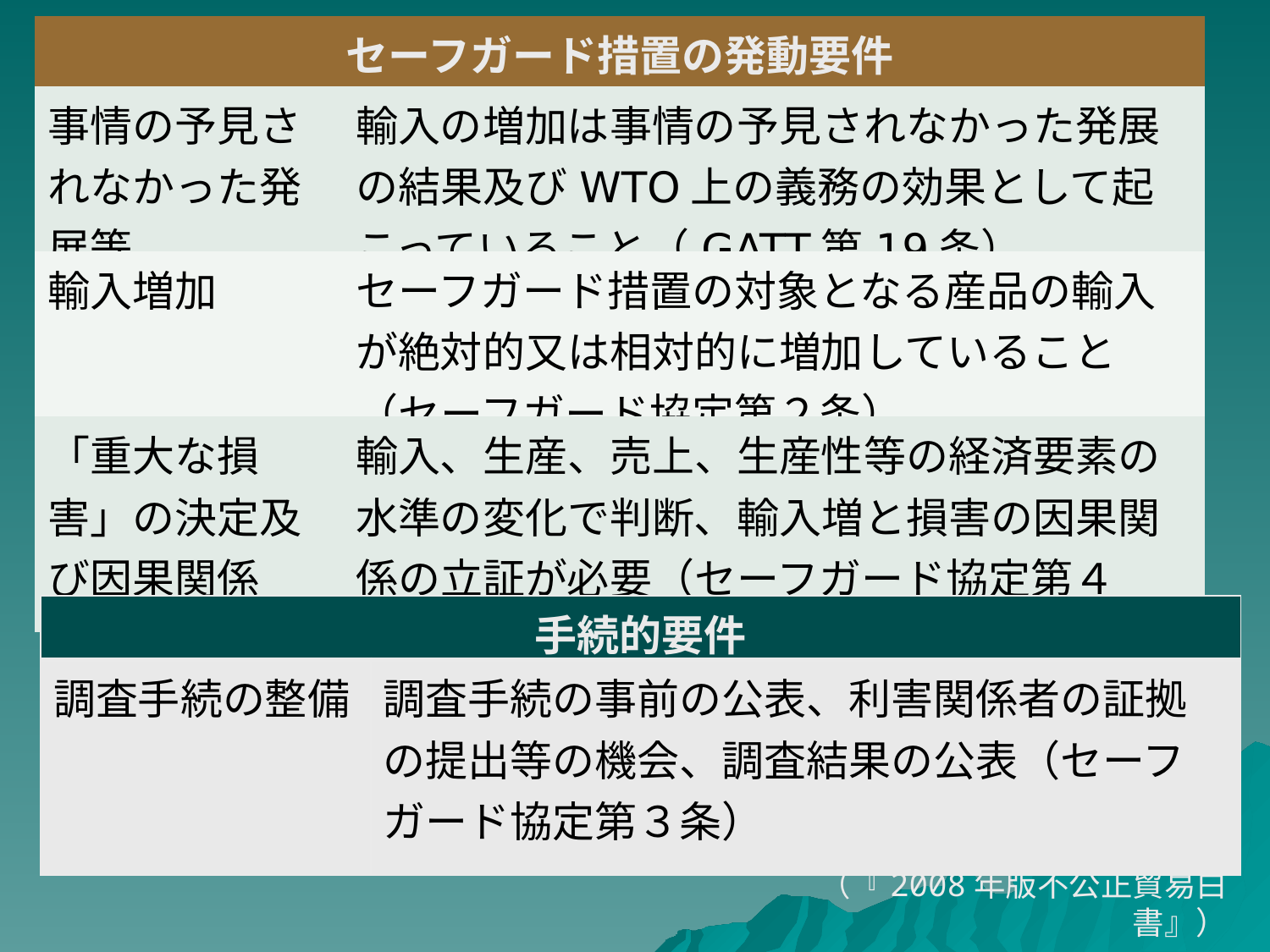

| セーフガード措置の発動要件 |  |
| --- | --- |
| 事情の予見されなかった発展等 | 輸入の増加は事情の予見されなかった発展の結果及びWTO上の義務の効果として起こっていること（GATT第19条） |
| 輸入増加 | セーフガード措置の対象となる産品の輸入が絶対的又は相対的に増加していること（セーフガード協定第２条） |
| 「重大な損害」の決定及び因果関係 | 輸入、生産、売上、生産性等の経済要素の水準の変化で判断、輸入増と損害の因果関係の立証が必要（セーフガード協定第４条） |
| 手続的要件 |  |
| --- | --- |
| 調査手続の整備 | 調査手続の事前の公表、利害関係者の証拠の提出等の機会、調査結果の公表（セーフガード協定第３条） |
（『2008年版不公正貿易白書』）